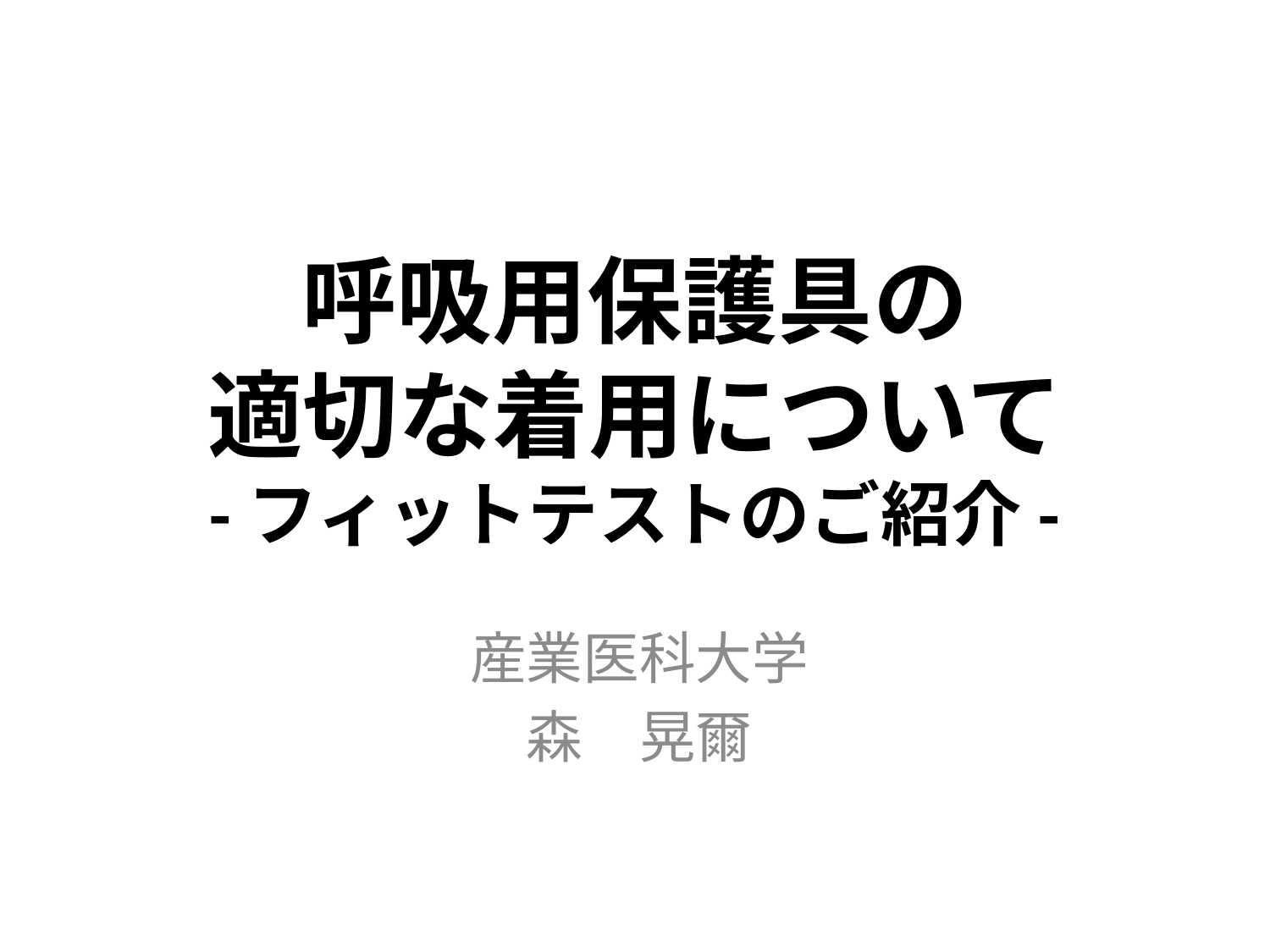

# 呼吸用保護具の 適切な着用について -フィットテストのご紹介-
産業医科大学
森　晃爾